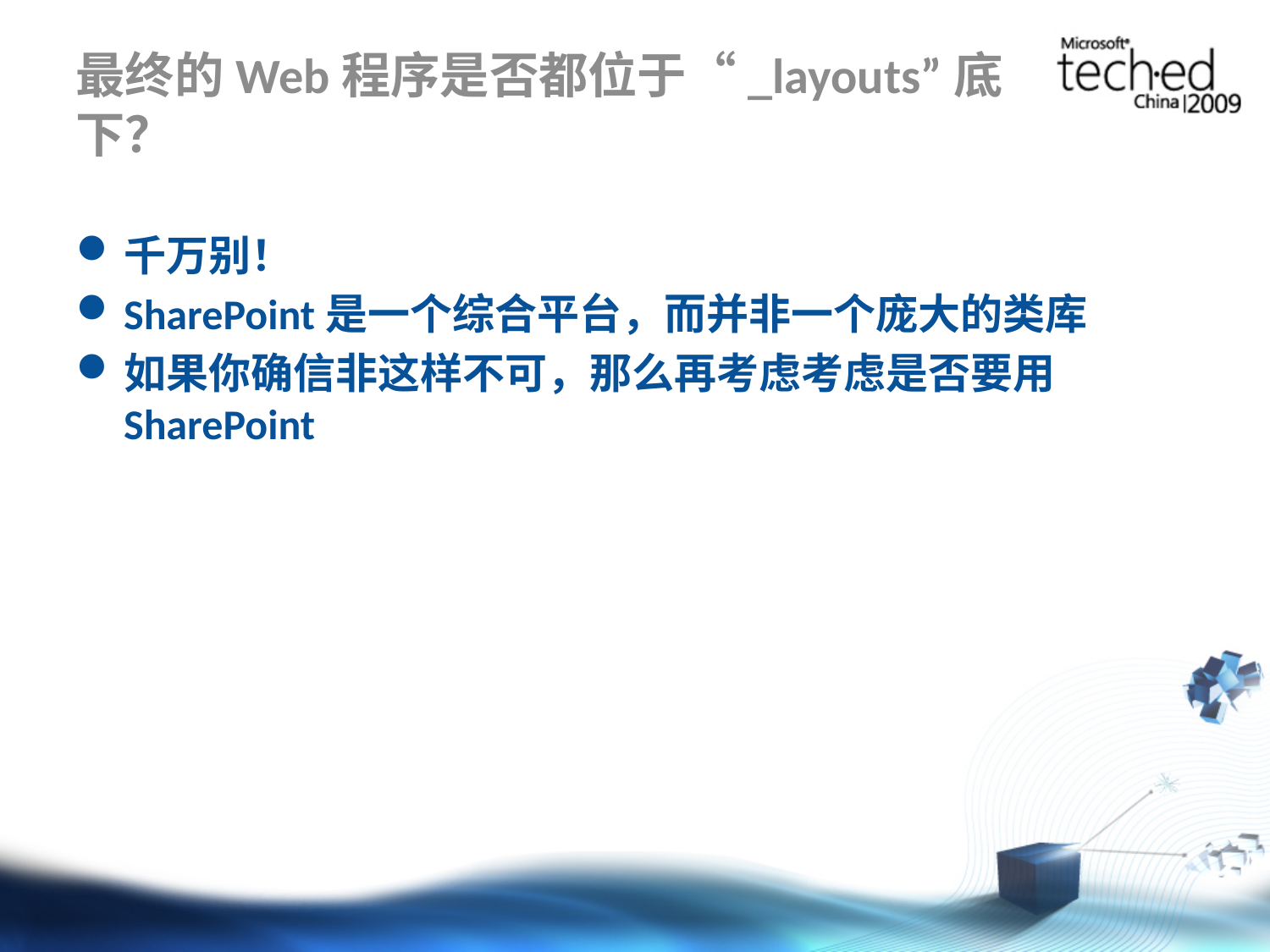

# 最终的Web程序是否都位于“_layouts”底下？
千万别！
SharePoint是一个综合平台，而并非一个庞大的类库
如果你确信非这样不可，那么再考虑考虑是否要用SharePoint